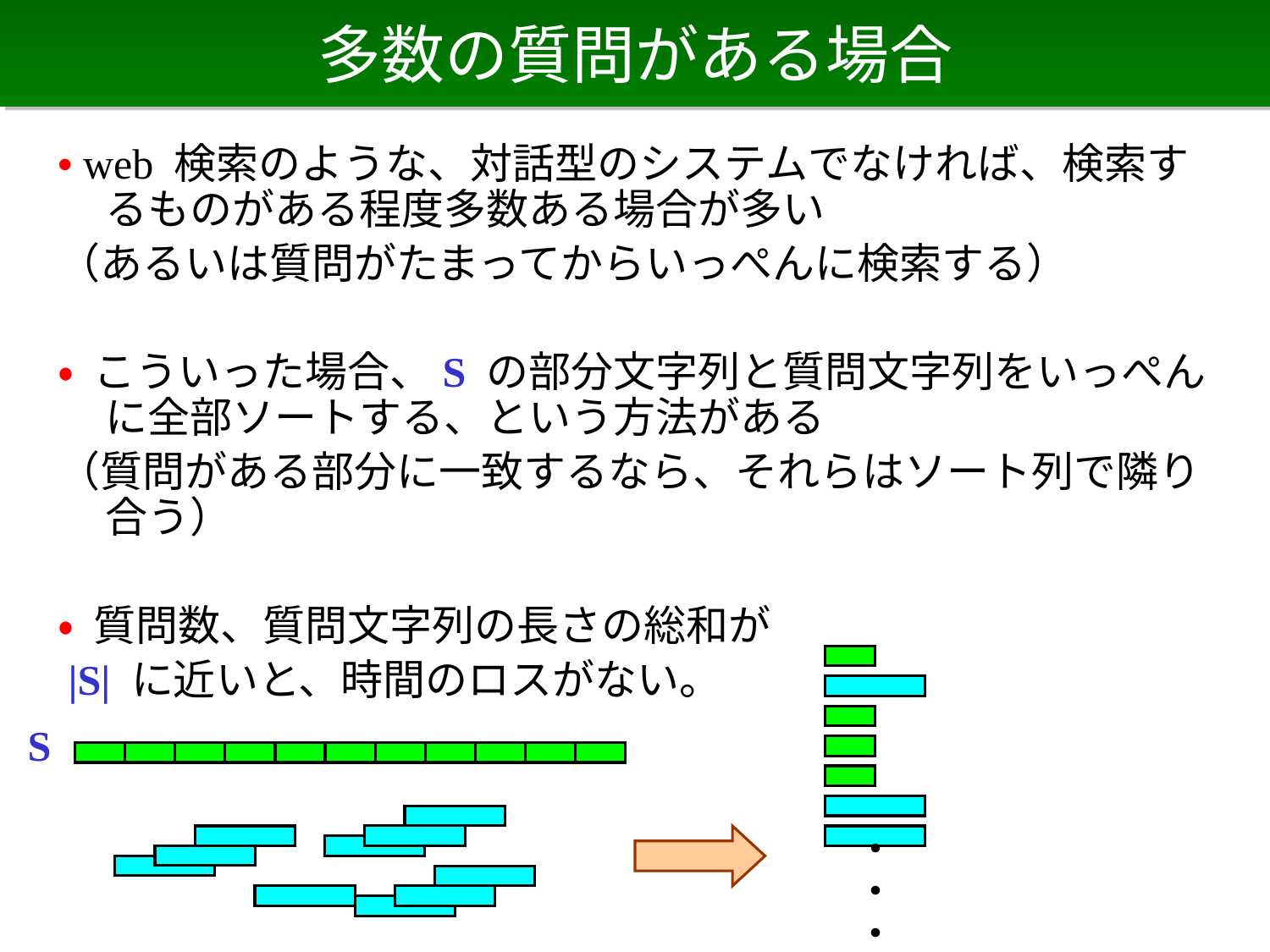

# 多数の質問がある場合
• web 検索のような、対話型のシステムでなければ、検索するものがある程度多数ある場合が多い
（あるいは質問がたまってからいっぺんに検索する）

• こういった場合、S の部分文字列と質問文字列をいっぺんに全部ソートする、という方法がある
（質問がある部分に一致するなら、それらはソート列で隣り合う）

• 質問数、質問文字列の長さの総和が
 |S| に近いと、時間のロスがない。

S

・・・